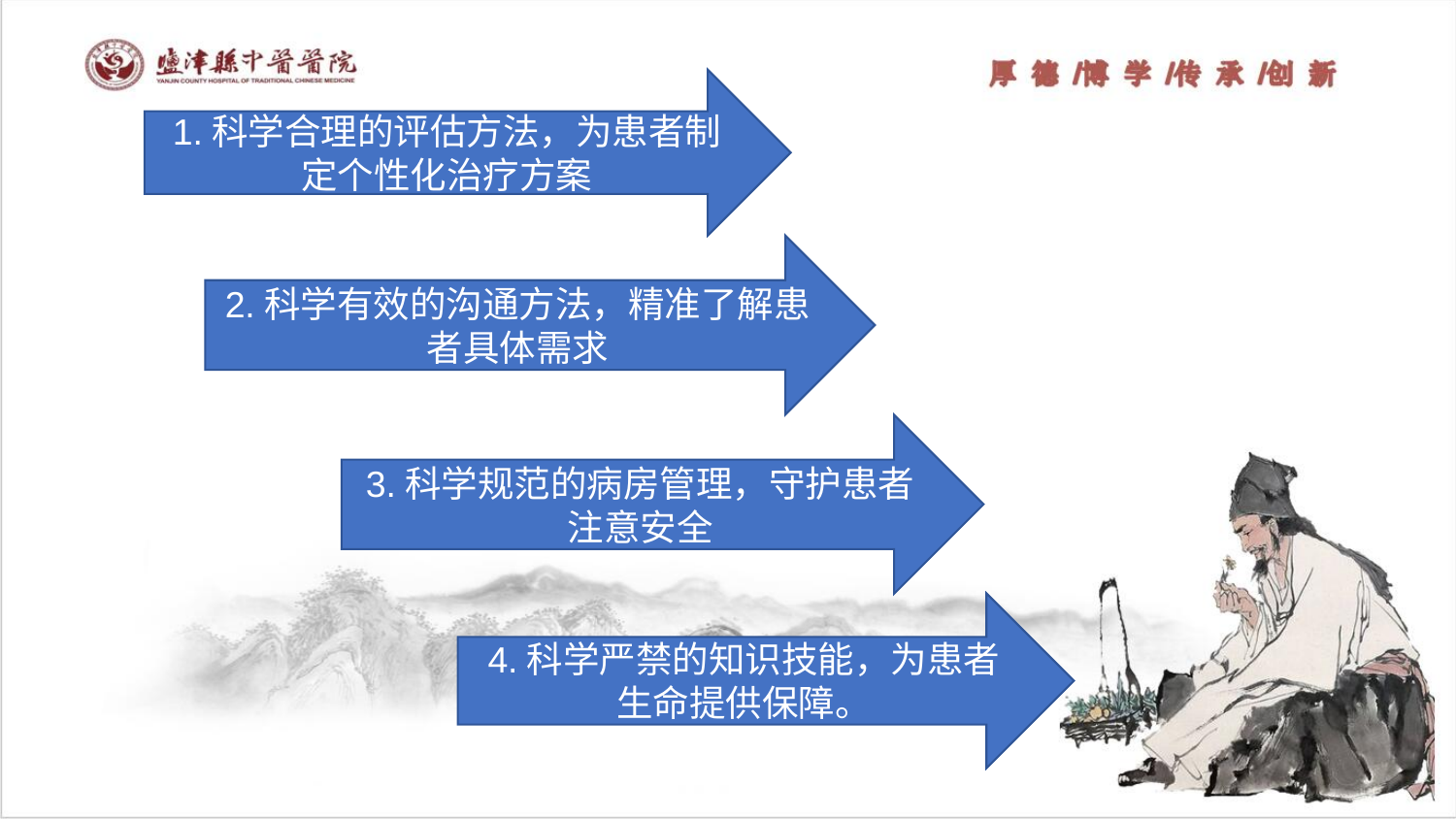

1.科学合理的评估方法，为患者制定个性化治疗方案
2.科学有效的沟通方法，精准了解患者具体需求
3.科学规范的病房管理，守护患者注意安全
4.科学严禁的知识技能，为患者生命提供保障。